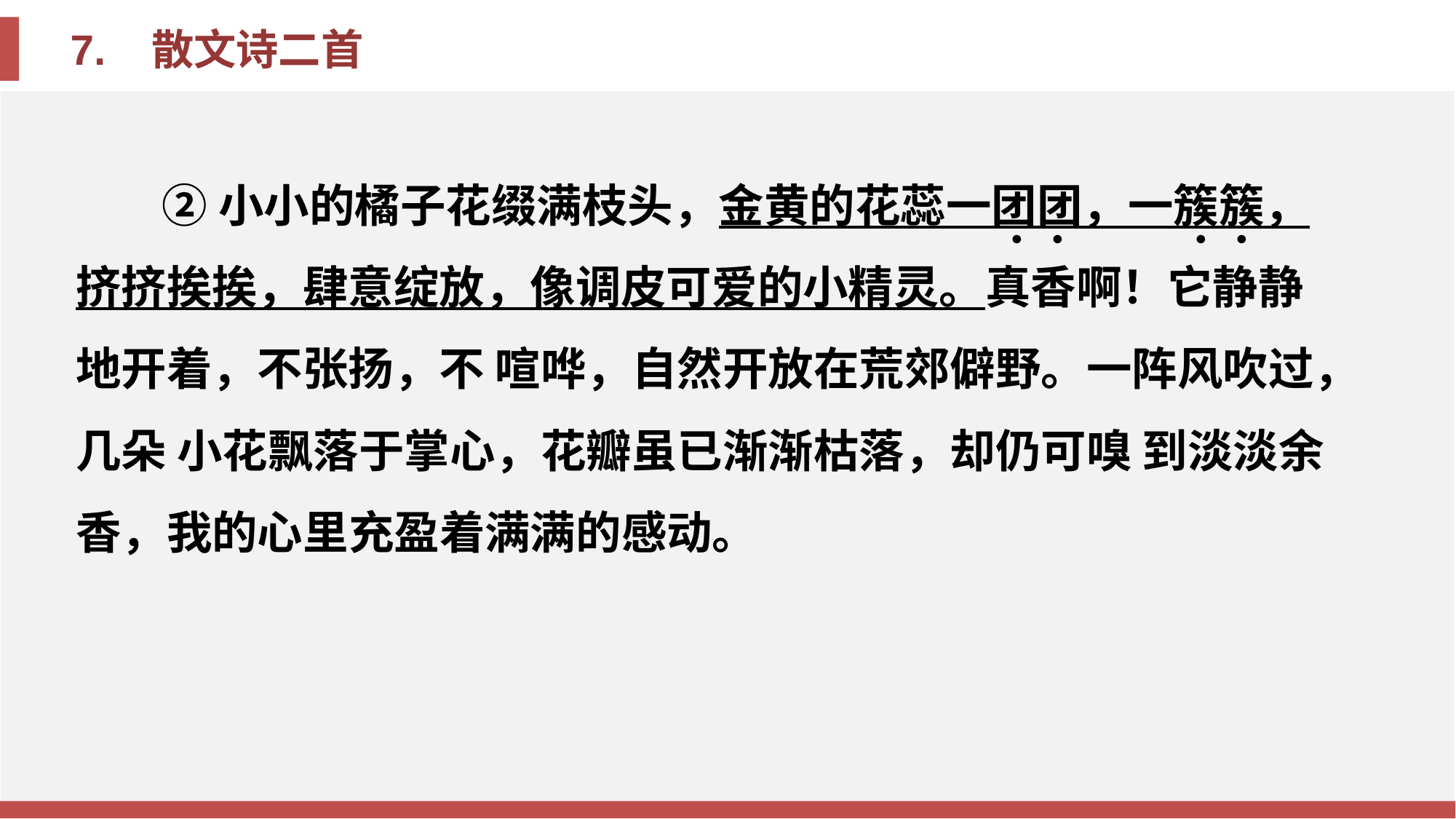

②小小的橘子花缀满枝头，金黄的花蕊一团团，一簇簇，挤挤挨挨，肆意绽放，像调皮可爱的小精灵。真香啊！它静静地开着，不张扬，不 喧哗，自然开放在荒郊僻野。一阵风吹过，几朵 小花飘落于掌心，花瓣虽已渐渐枯落，却仍可嗅 到淡淡余香，我的心里充盈着满满的感动。
·
·
·
·